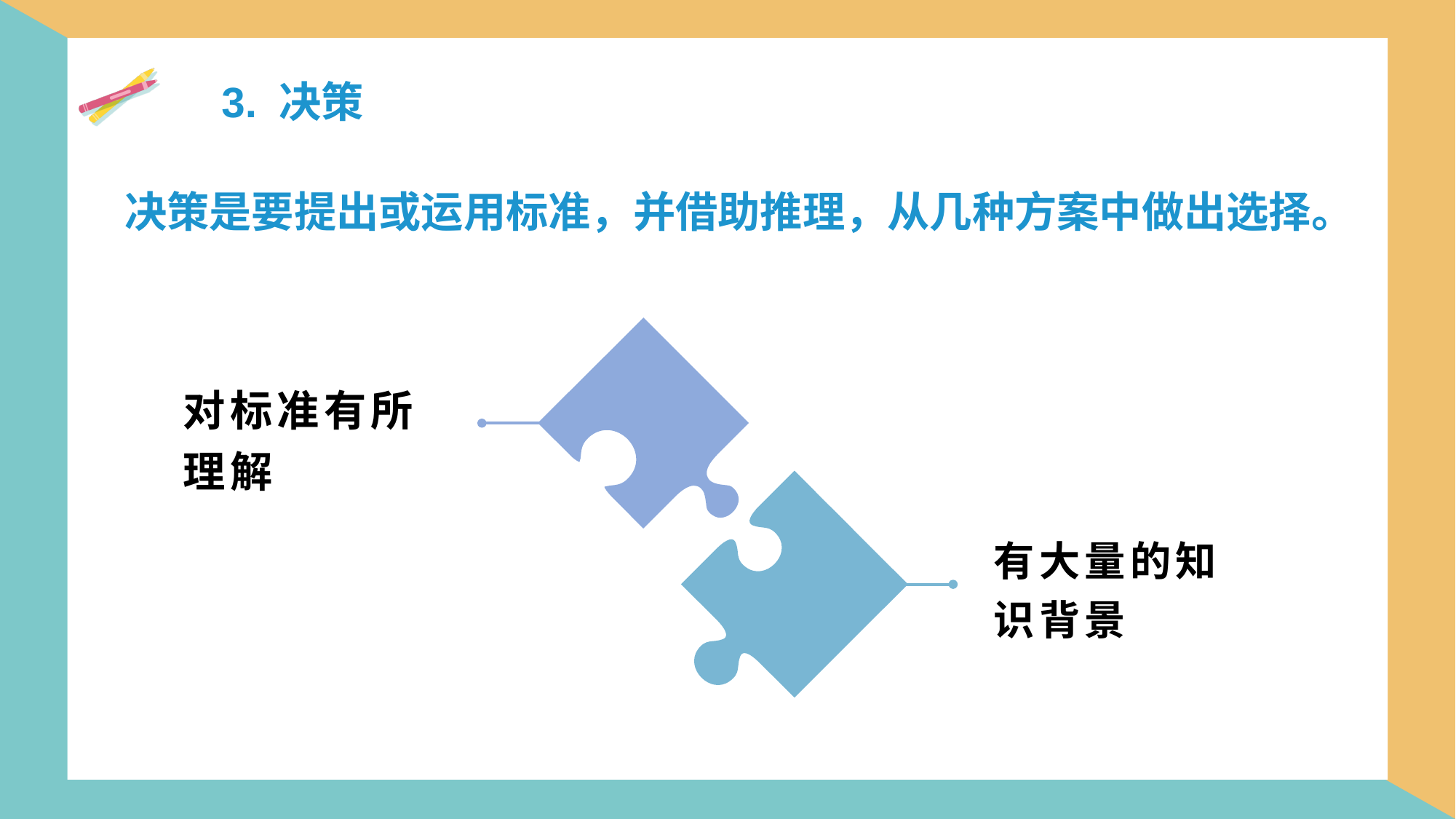

3. 决策
决策是要提出或运用标准，并借助推理，从几种方案中做出选择。

对标准有所理解

有大量的知识背景